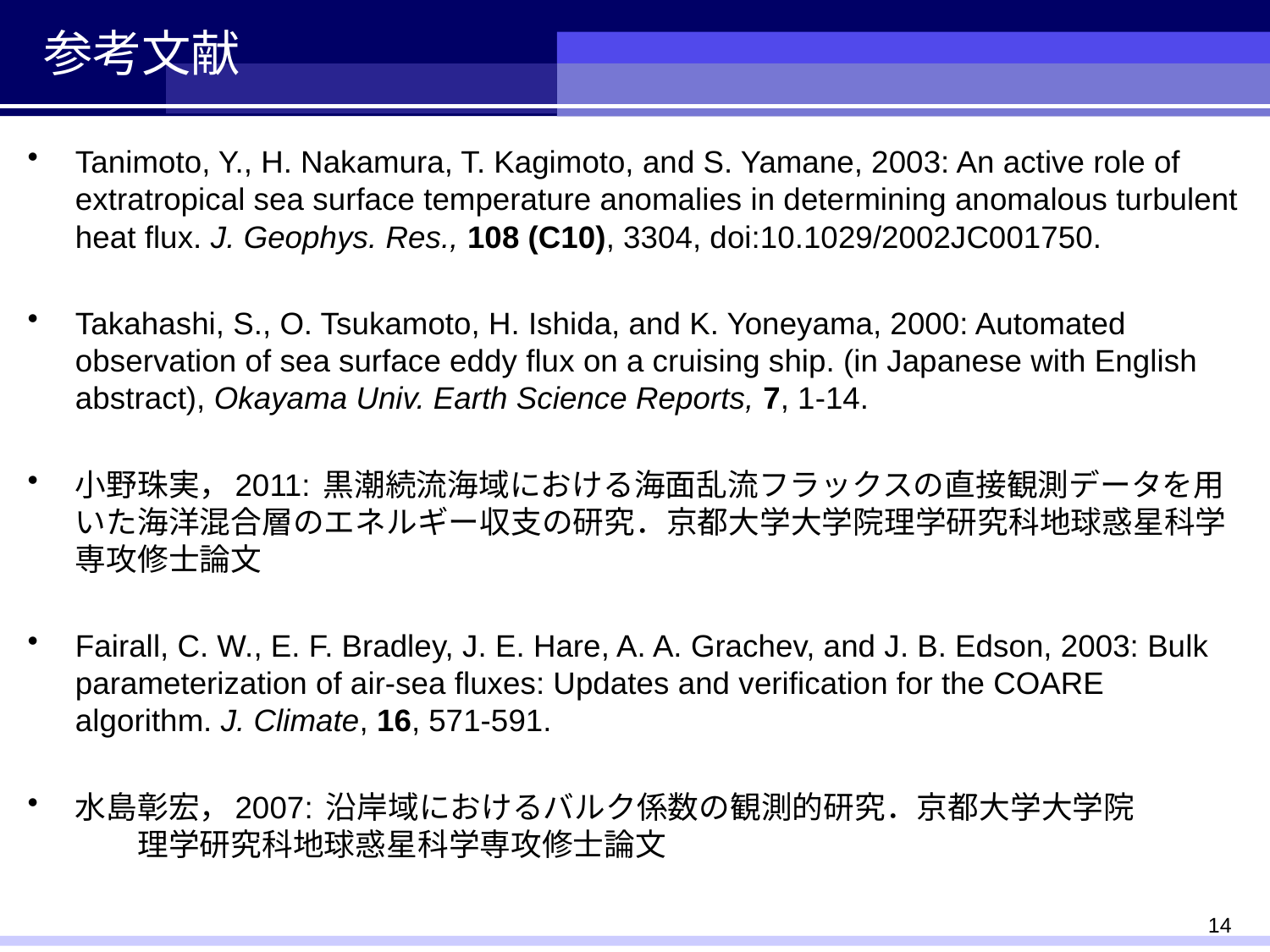

# 参考文献
Tanimoto, Y., H. Nakamura, T. Kagimoto, and S. Yamane, 2003: An active role of extratropical sea surface temperature anomalies in determining anomalous turbulent heat flux. J. Geophys. Res., 108 (C10), 3304, doi:10.1029/2002JC001750.

Takahashi, S., O. Tsukamoto, H. Ishida, and K. Yoneyama, 2000: Automated observation of sea surface eddy flux on a cruising ship. (in Japanese with English abstract), Okayama Univ. Earth Science Reports, 7, 1-14.

小野珠実，2011: 黒潮続流海域における海面乱流フラックスの直接観測データを用いた海洋混合層のエネルギー収支の研究．京都大学大学院理学研究科地球惑星科学専攻修士論文

Fairall, C. W., E. F. Bradley, J. E. Hare, A. A. Grachev, and J. B. Edson, 2003: Bulk parameterization of air-sea fluxes: Updates and verification for the COARE algorithm. J. Climate, 16, 571-591.

水島彰宏，2007: 沿岸域におけるバルク係数の観測的研究．京都大学大学院　　　　　理学研究科地球惑星科学専攻修士論文

14